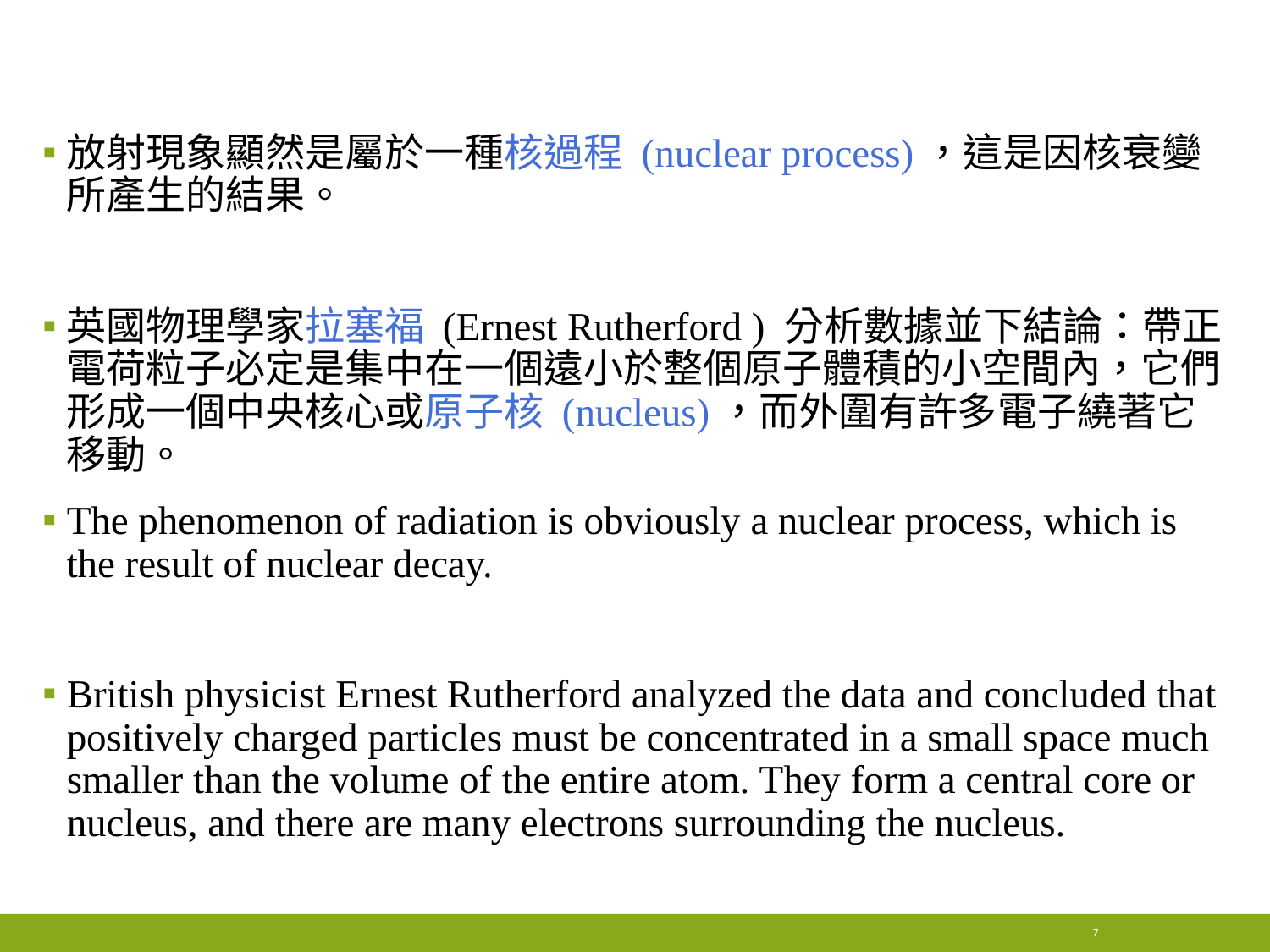

#
放射現象顯然是屬於一種核過程 (nuclear process)，這是因核衰變所產生的結果。

英國物理學家拉塞福 (Ernest Rutherford ) 分析數據並下結論：帶正電荷粒子必定是集中在一個遠小於整個原子體積的小空間內，它們形成一個中央核心或原子核 (nucleus)，而外圍有許多電子繞著它移動。
The phenomenon of radiation is obviously a nuclear process, which is the result of nuclear decay.

British physicist Ernest Rutherford analyzed the data and concluded that positively charged particles must be concentrated in a small space much smaller than the volume of the entire atom. They form a central core or nucleus, and there are many electrons surrounding the nucleus.
7